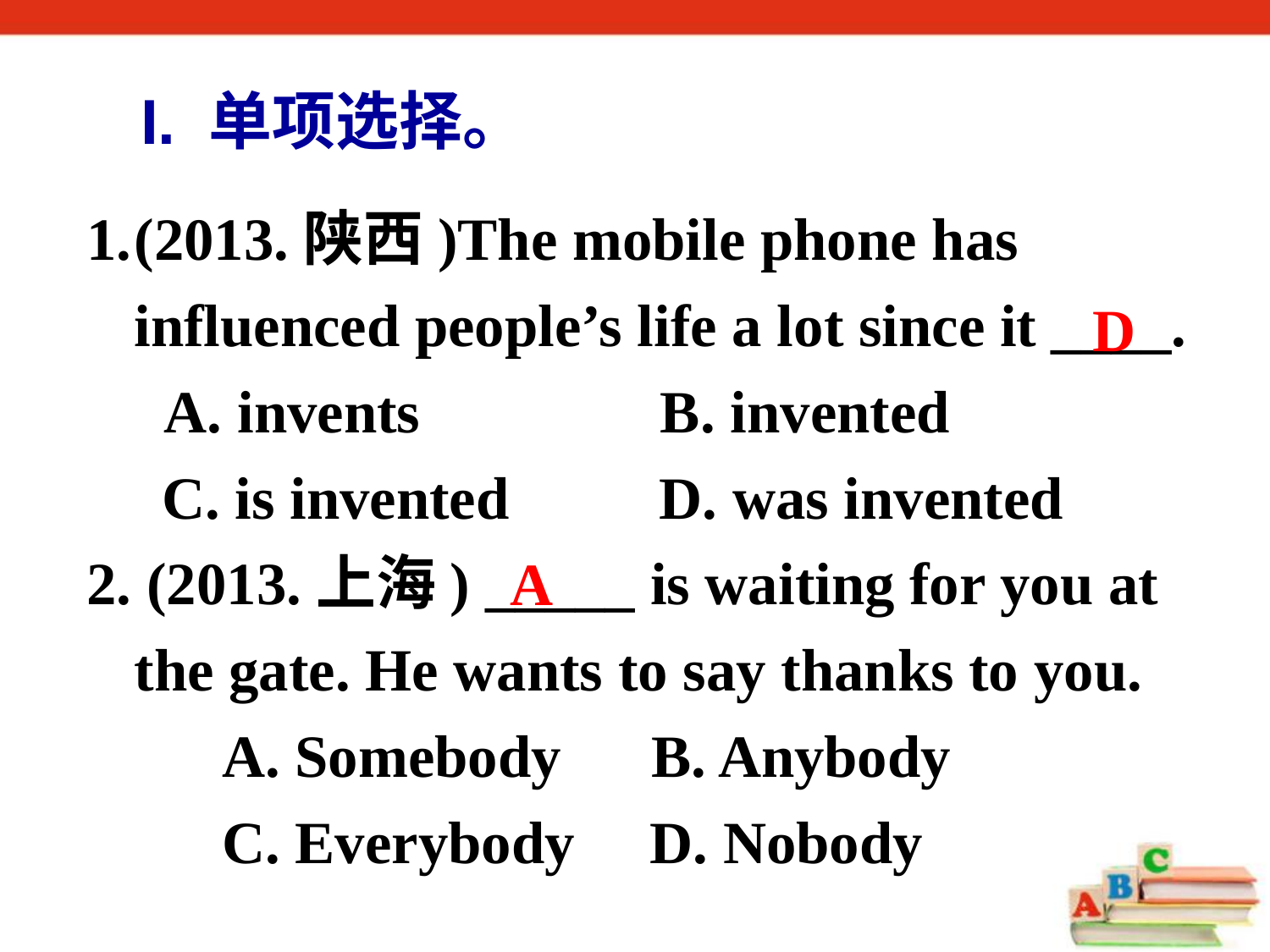

I. 单项选择。
(2013.陕西)The mobile phone has influenced people’s life a lot since it ____.
	  A. invents                B. invented
     C. is invented          D. was invented
2. (2013.上海) _____ is waiting for you at the gate. He wants to say thanks to you.
         A. Somebody      B. Anybody
         C. Everybody     D. Nobody
D
A